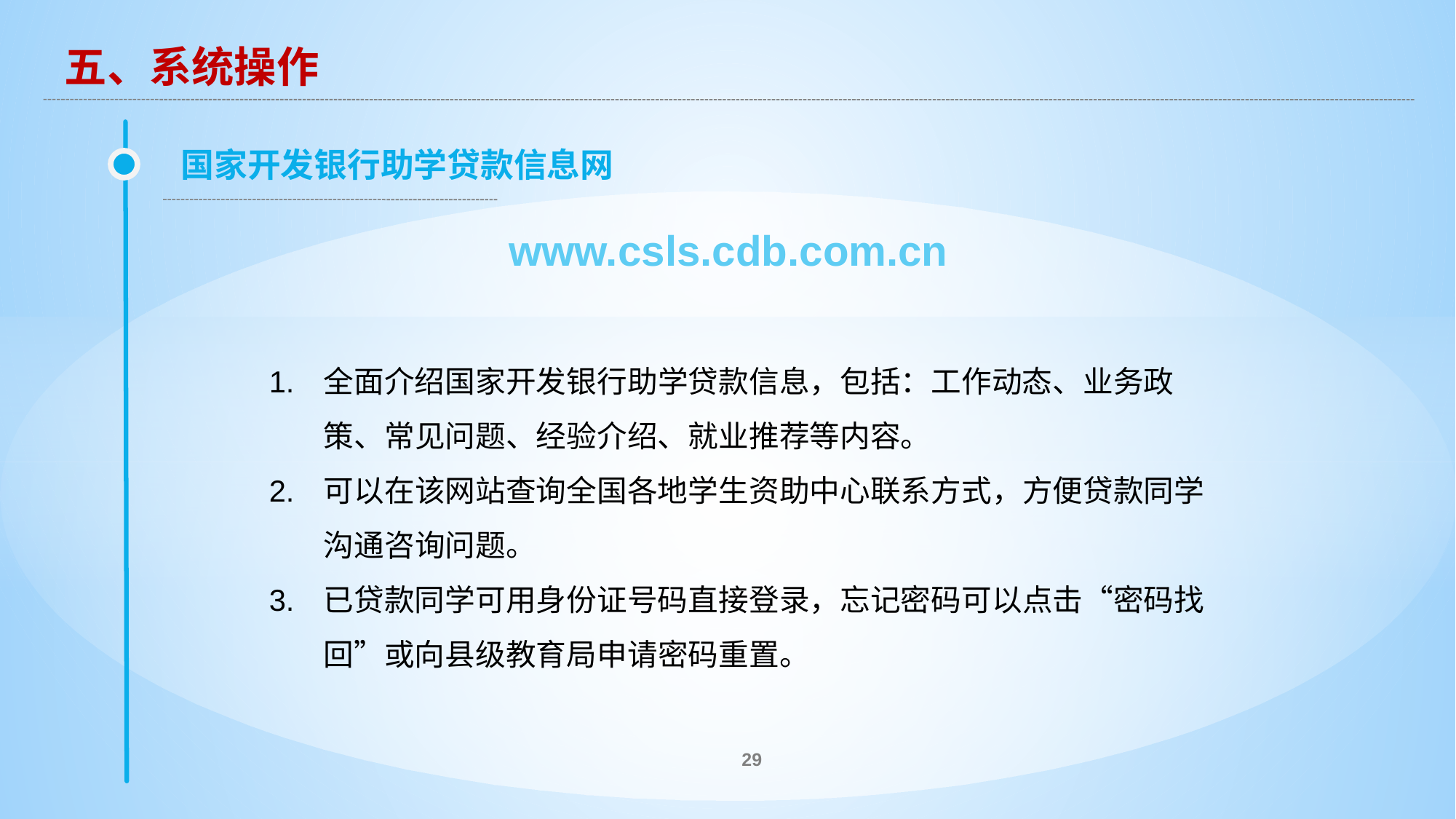

五、系统操作

国家开发银行助学贷款信息网

www.csls.cdb.com.cn
全面介绍国家开发银行助学贷款信息，包括：工作动态、业务政策、常见问题、经验介绍、就业推荐等内容。
可以在该网站查询全国各地学生资助中心联系方式，方便贷款同学沟通咨询问题。
已贷款同学可用身份证号码直接登录，忘记密码可以点击“密码找回”或向县级教育局申请密码重置。
29